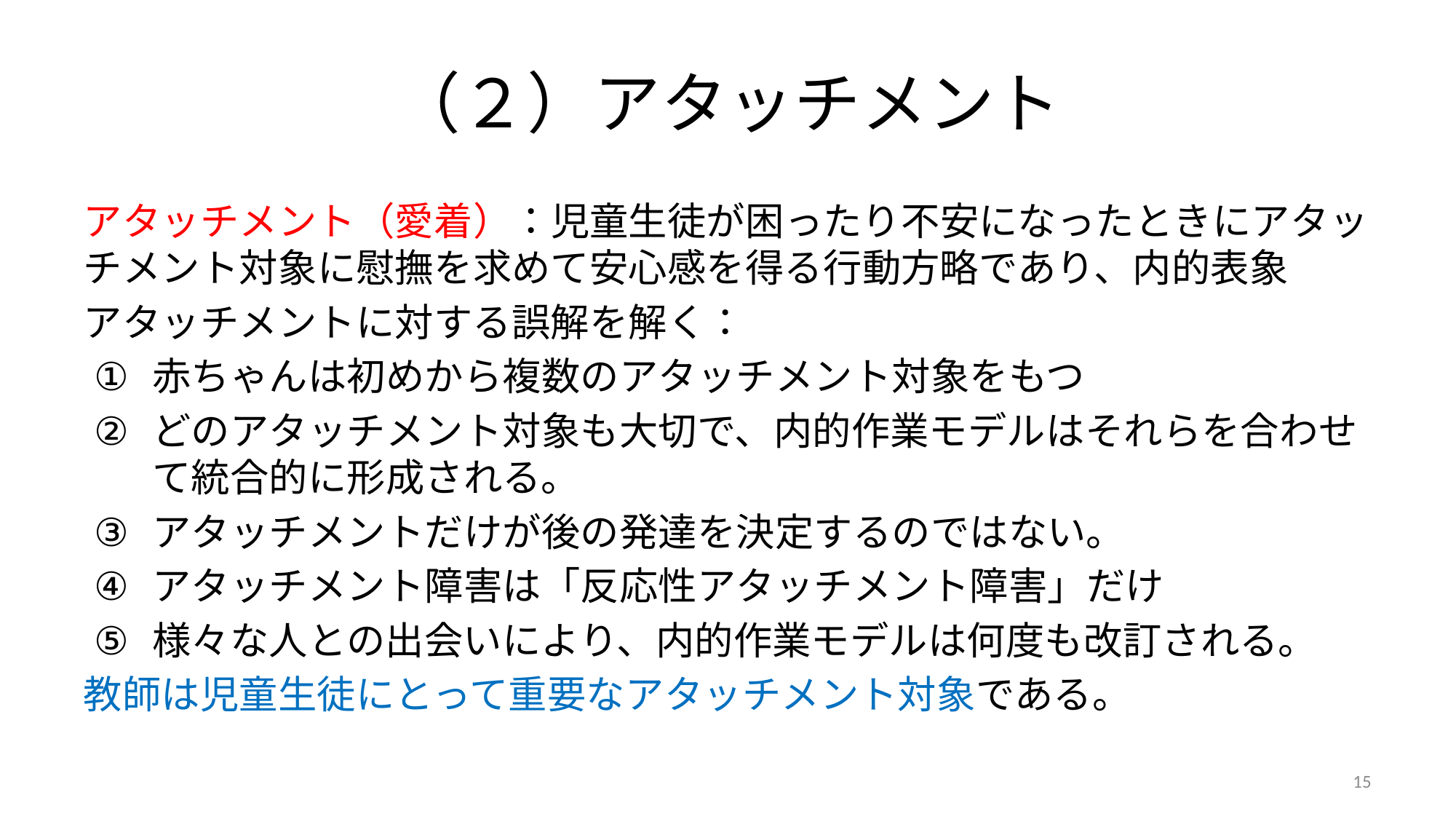

# （２）アタッチメント
アタッチメント（愛着）：児童生徒が困ったり不安になったときにアタッチメント対象に慰撫を求めて安心感を得る行動方略であり、内的表象
アタッチメントに対する誤解を解く：
赤ちゃんは初めから複数のアタッチメント対象をもつ
どのアタッチメント対象も大切で、内的作業モデルはそれらを合わせて統合的に形成される。
アタッチメントだけが後の発達を決定するのではない。
アタッチメント障害は「反応性アタッチメント障害」だけ
様々な人との出会いにより、内的作業モデルは何度も改訂される。
教師は児童生徒にとって重要なアタッチメント対象である。
15